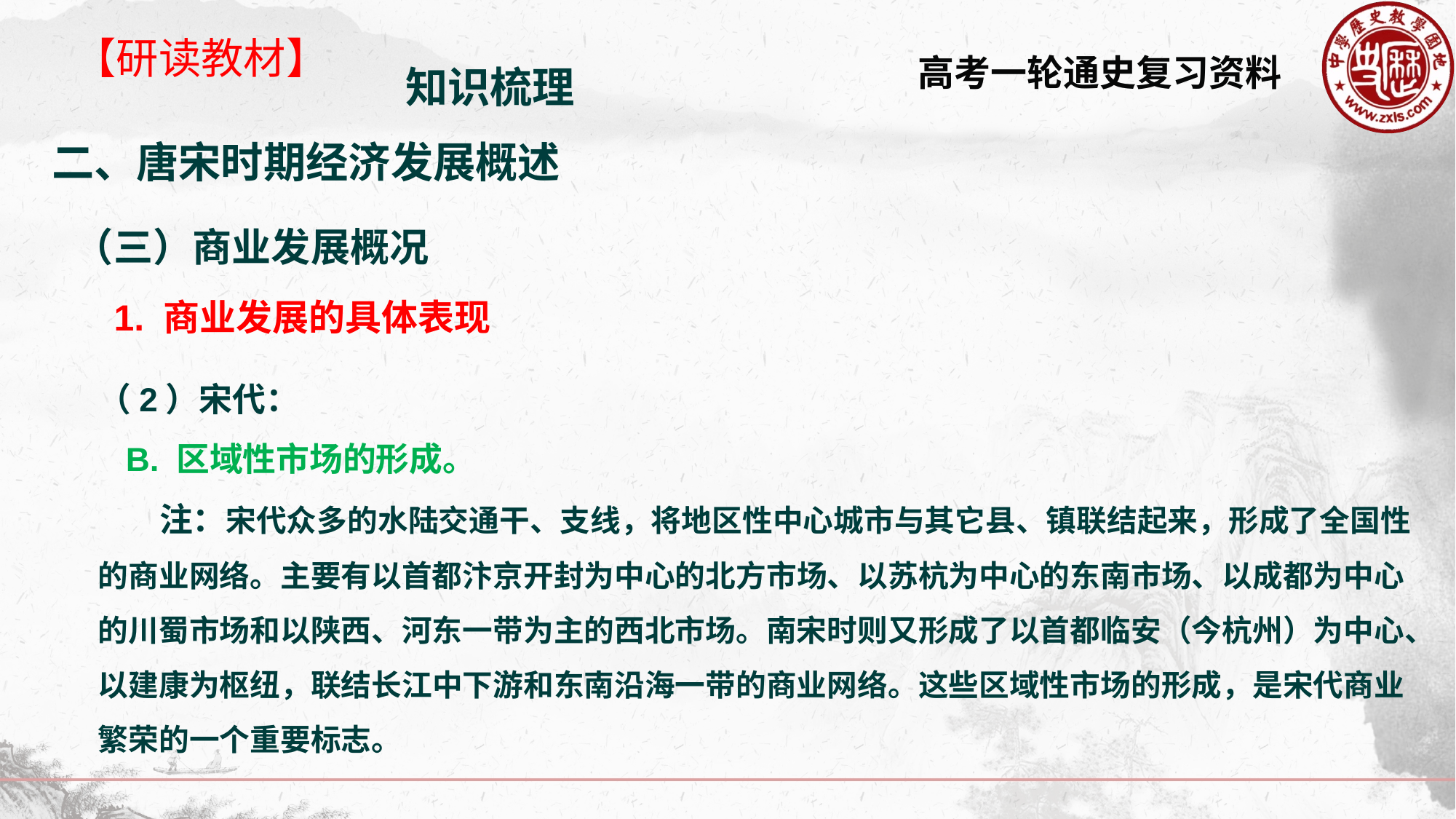

【研读教材】
知识梳理
二、唐宋时期经济发展概述
（三）商业发展概况
1. 商业发展的具体表现
（2）宋代：
   B. 区域性市场的形成。
       注：宋代众多的水陆交通干、支线，将地区性中心城市与其它县、镇联结起来，形成了全国性的商业网络。主要有以首都汴京开封为中心的北方市场、以苏杭为中心的东南市场、以成都为中心的川蜀市场和以陕西、河东一带为主的西北市场。南宋时则又形成了以首都临安（今杭州）为中心、以建康为枢纽，联结长江中下游和东南沿海一带的商业网络。这些区域性市场的形成，是宋代商业繁荣的一个重要标志。